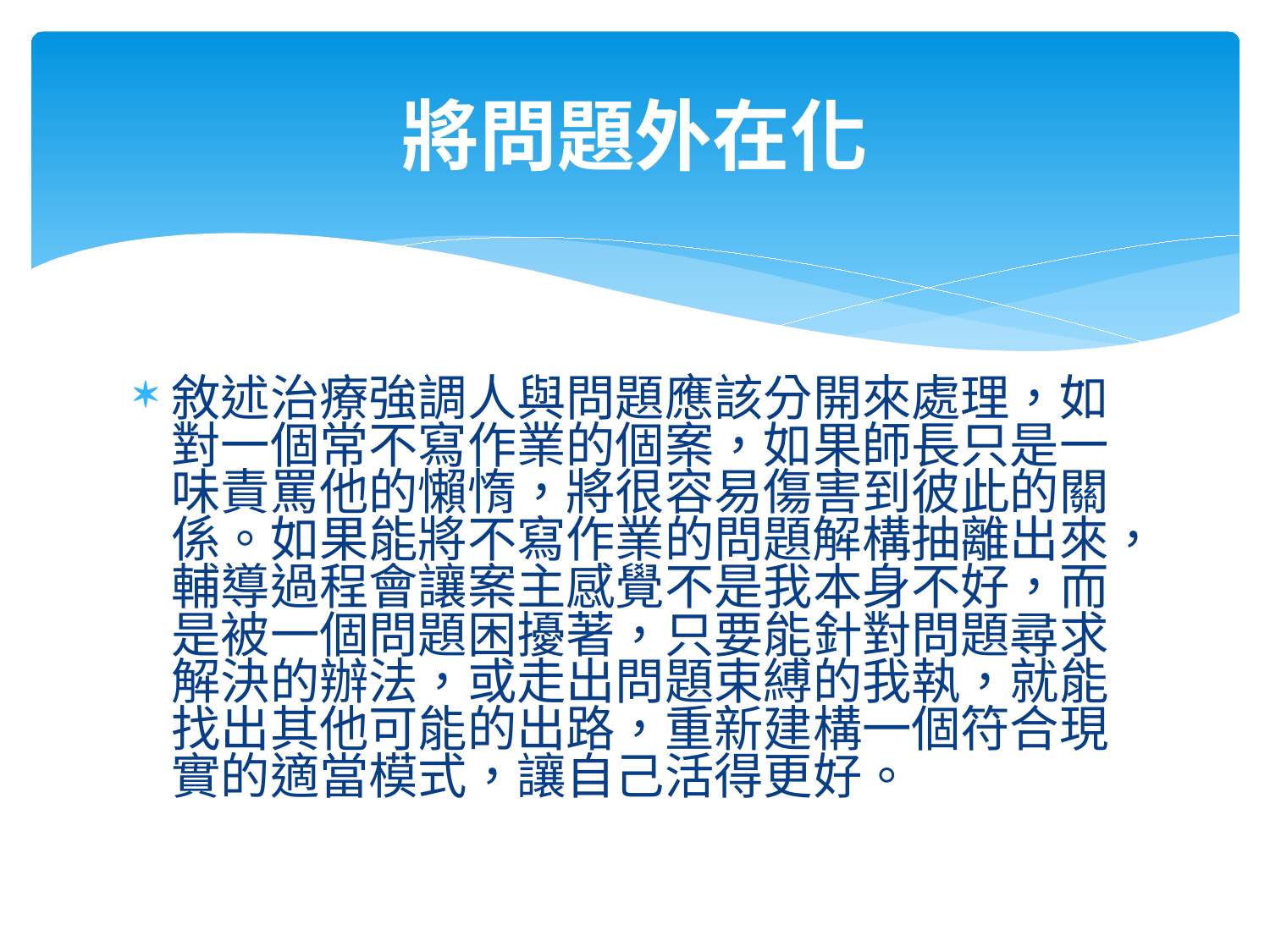

# 將問題外在化
敘述治療強調人與問題應該分開來處理，如對一個常不寫作業的個案，如果師長只是一味責罵他的懶惰，將很容易傷害到彼此的關係。如果能將不寫作業的問題解構抽離出來，輔導過程會讓案主感覺不是我本身不好，而是被一個問題困擾著，只要能針對問題尋求解決的辦法，或走出問題束縛的我執，就能找出其他可能的出路，重新建構一個符合現實的適當模式，讓自己活得更好。